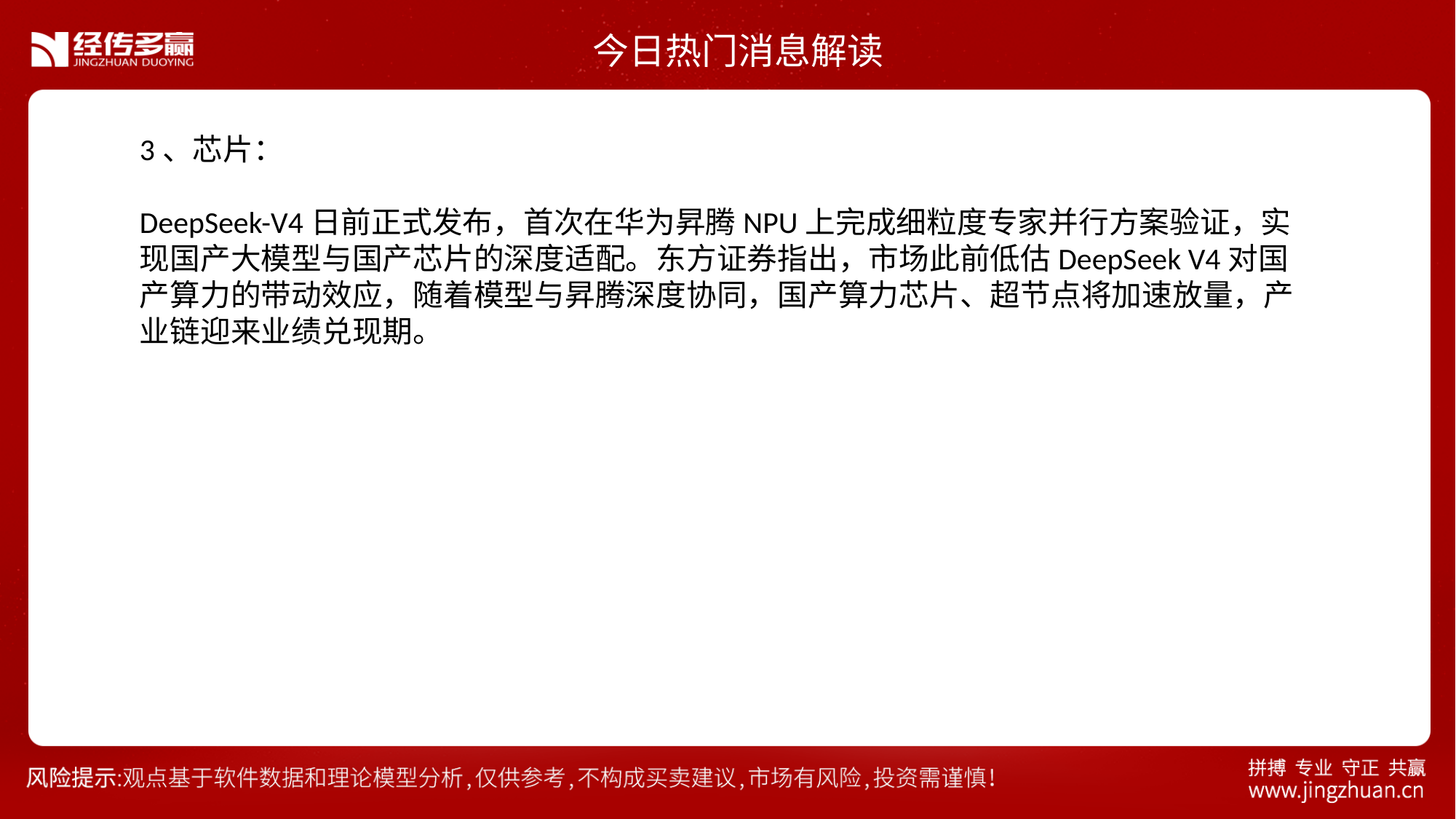

今日热门消息解读
3、芯片：

DeepSeek-V4日前正式发布，首次在华为昇腾NPU上完成细粒度专家并行方案验证，实现国产大模型与国产芯片的深度适配。东方证券指出，市场此前低估DeepSeek V4对国产算力的带动效应，随着模型与昇腾深度协同，国产算力芯片、超节点将加速放量，产业链迎来业绩兑现期。